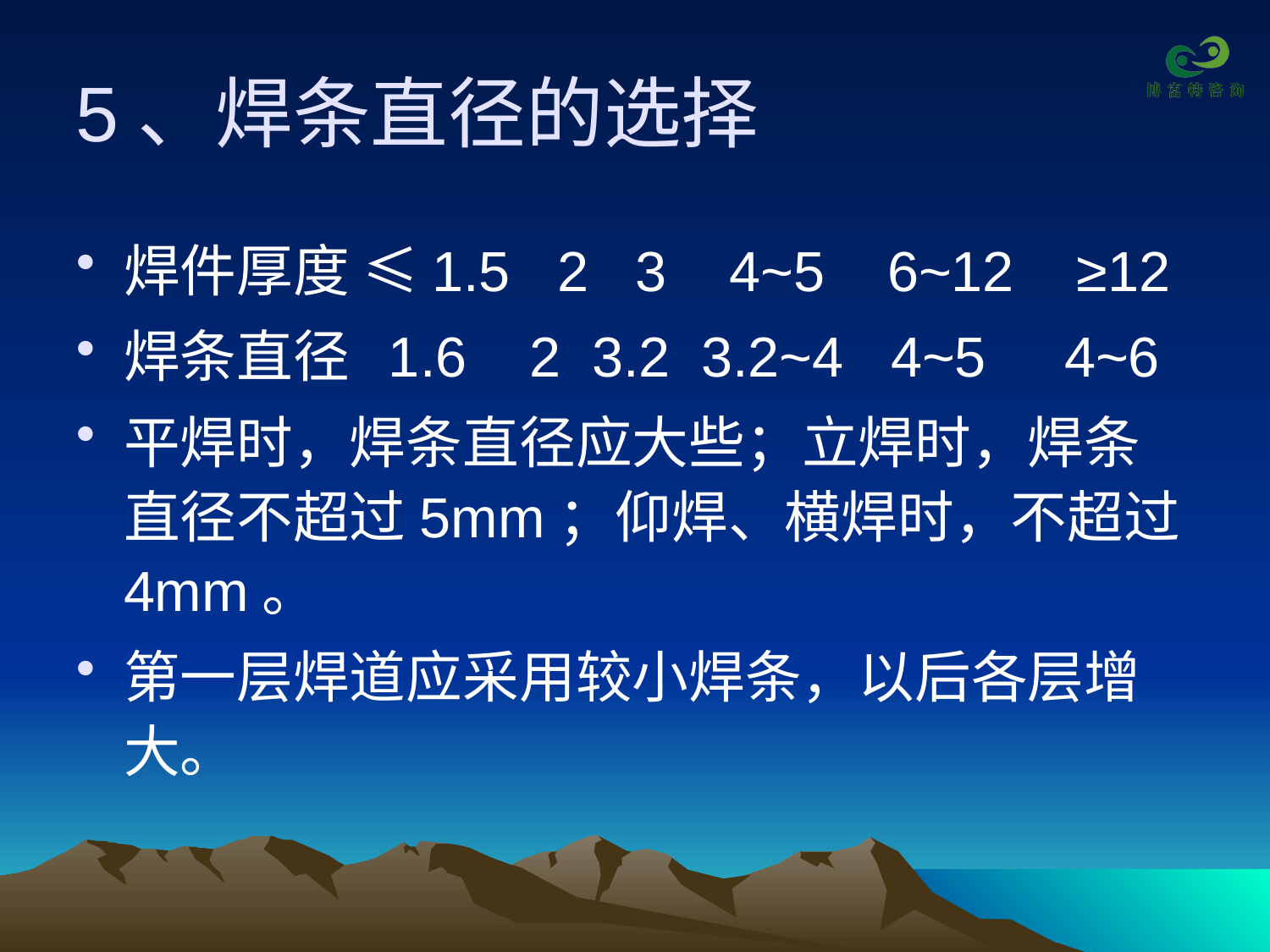

# 5、焊条直径的选择
焊件厚度 ≤1.5   2   3    4~5    6~12    ≥12
焊条直径  1.6    2  3.2  3.2~4   4~5     4~6
平焊时，焊条直径应大些；立焊时，焊条直径不超过5mm；仰焊、横焊时，不超过4mm。
第一层焊道应采用较小焊条，以后各层增大。